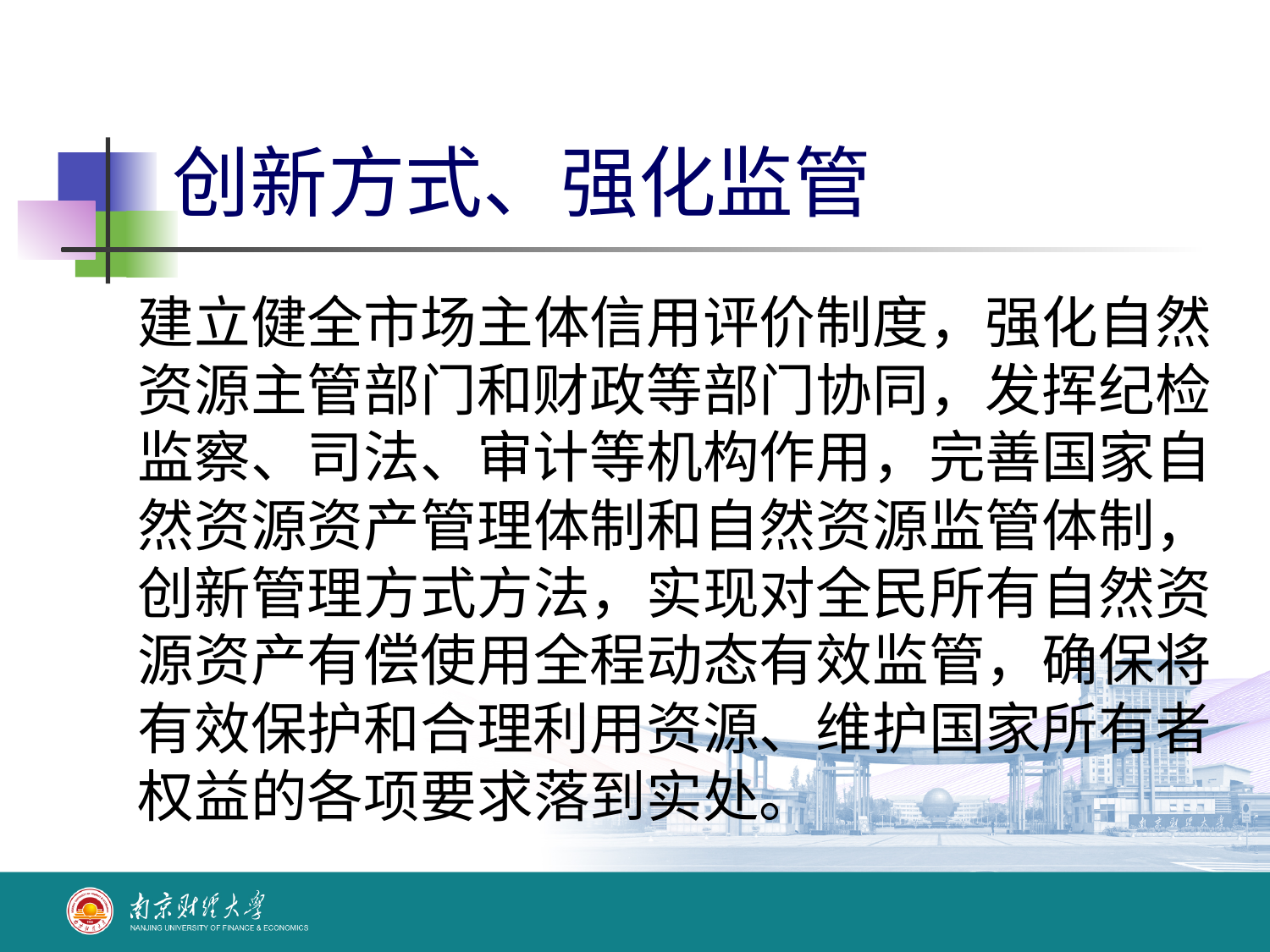

# 创新方式、强化监管
建立健全市场主体信用评价制度，强化自然资源主管部门和财政等部门协同，发挥纪检监察、司法、审计等机构作用，完善国家自然资源资产管理体制和自然资源监管体制，创新管理方式方法，实现对全民所有自然资源资产有偿使用全程动态有效监管，确保将有效保护和合理利用资源、维护国家所有者权益的各项要求落到实处。